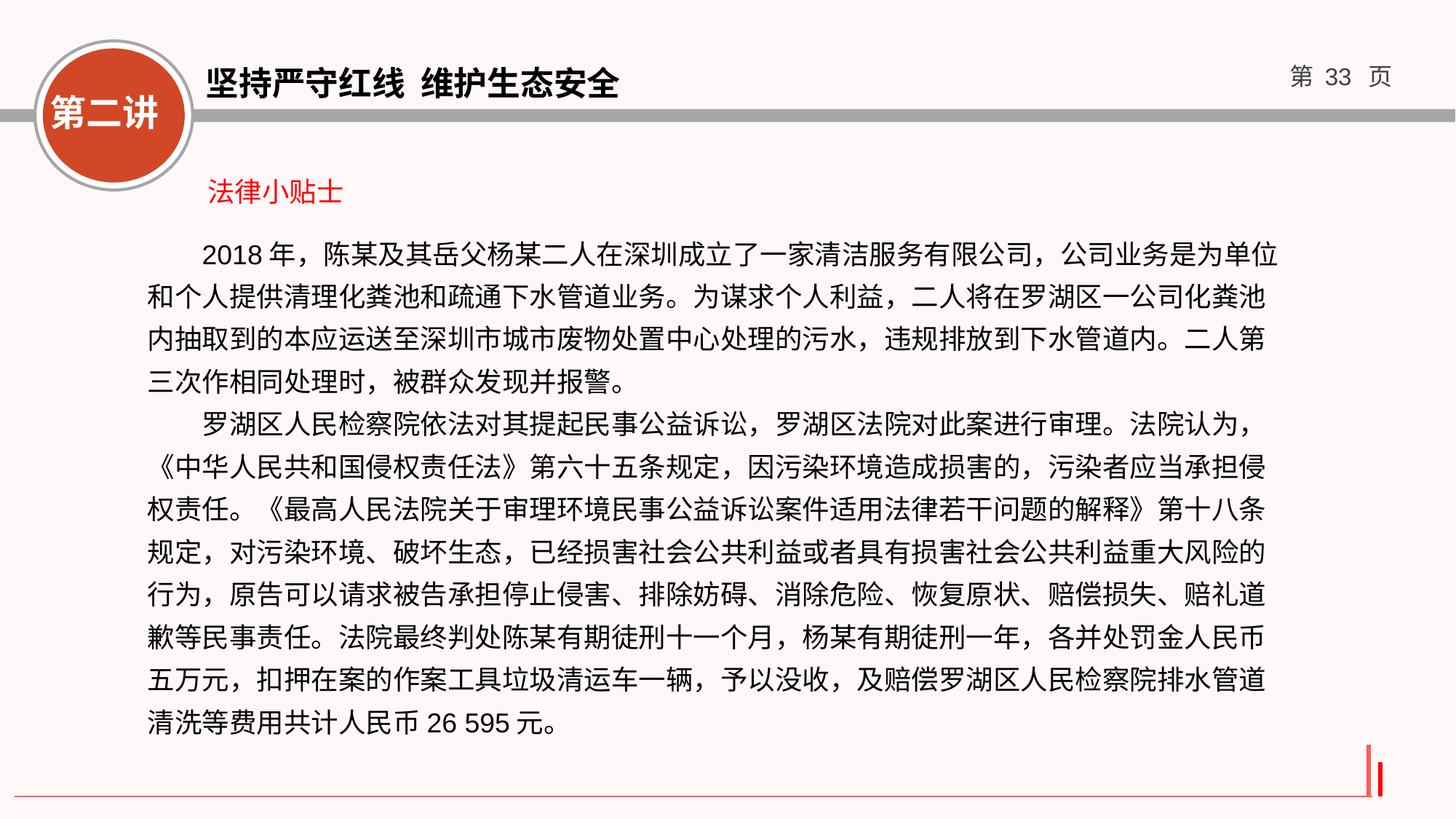

法律小贴士
2018年，陈某及其岳父杨某二人在深圳成立了一家清洁服务有限公司，公司业务是为单位和个人提供清理化粪池和疏通下水管道业务。为谋求个人利益，二人将在罗湖区一公司化粪池内抽取到的本应运送至深圳市城市废物处置中心处理的污水，违规排放到下水管道内。二人第三次作相同处理时，被群众发现并报警。
罗湖区人民检察院依法对其提起民事公益诉讼，罗湖区法院对此案进行审理。法院认为，《中华人民共和国侵权责任法》第六十五条规定，因污染环境造成损害的，污染者应当承担侵权责任。《最高人民法院关于审理环境民事公益诉讼案件适用法律若干问题的解释》第十八条规定，对污染环境、破坏生态，已经损害社会公共利益或者具有损害社会公共利益重大风险的行为，原告可以请求被告承担停止侵害、排除妨碍、消除危险、恢复原状、赔偿损失、赔礼道歉等民事责任。法院最终判处陈某有期徒刑十一个月，杨某有期徒刑一年，各并处罚金人民币五万元，扣押在案的作案工具垃圾清运车一辆，予以没收，及赔偿罗湖区人民检察院排水管道清洗等费用共计人民币26 595元。